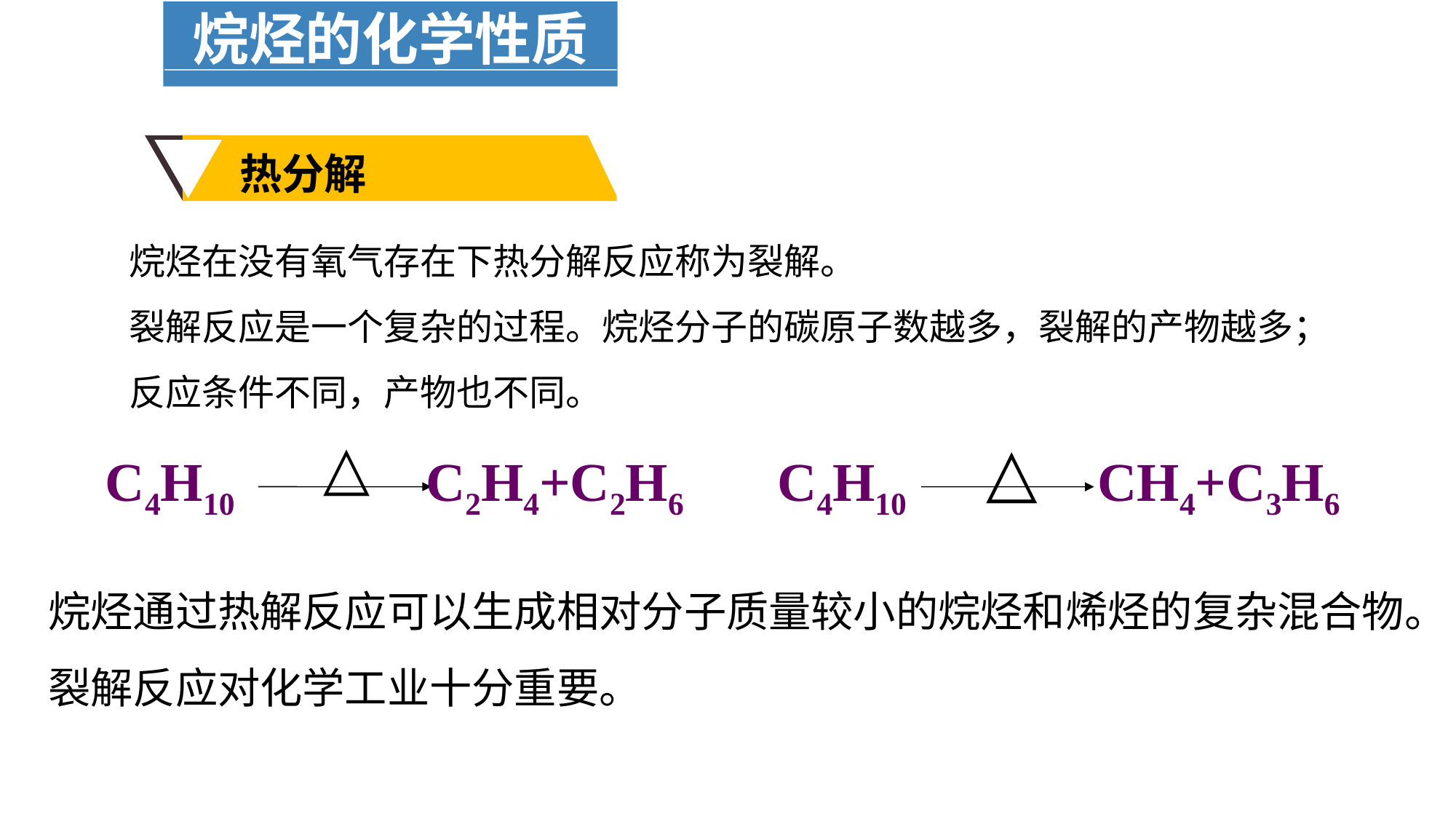

烷烃的化学性质

热分解
烷烃在没有氧气存在下热分解反应称为裂解。
裂解反应是一个复杂的过程。烷烃分子的碳原子数越多，裂解的产物越多；反应条件不同，产物也不同。
△
C4H10              C2H4+C2H6

△
C4H10              CH4+C3H6

烷烃通过热解反应可以生成相对分子质量较小的烷烃和烯烃的复杂混合物。
裂解反应对化学工业十分重要。